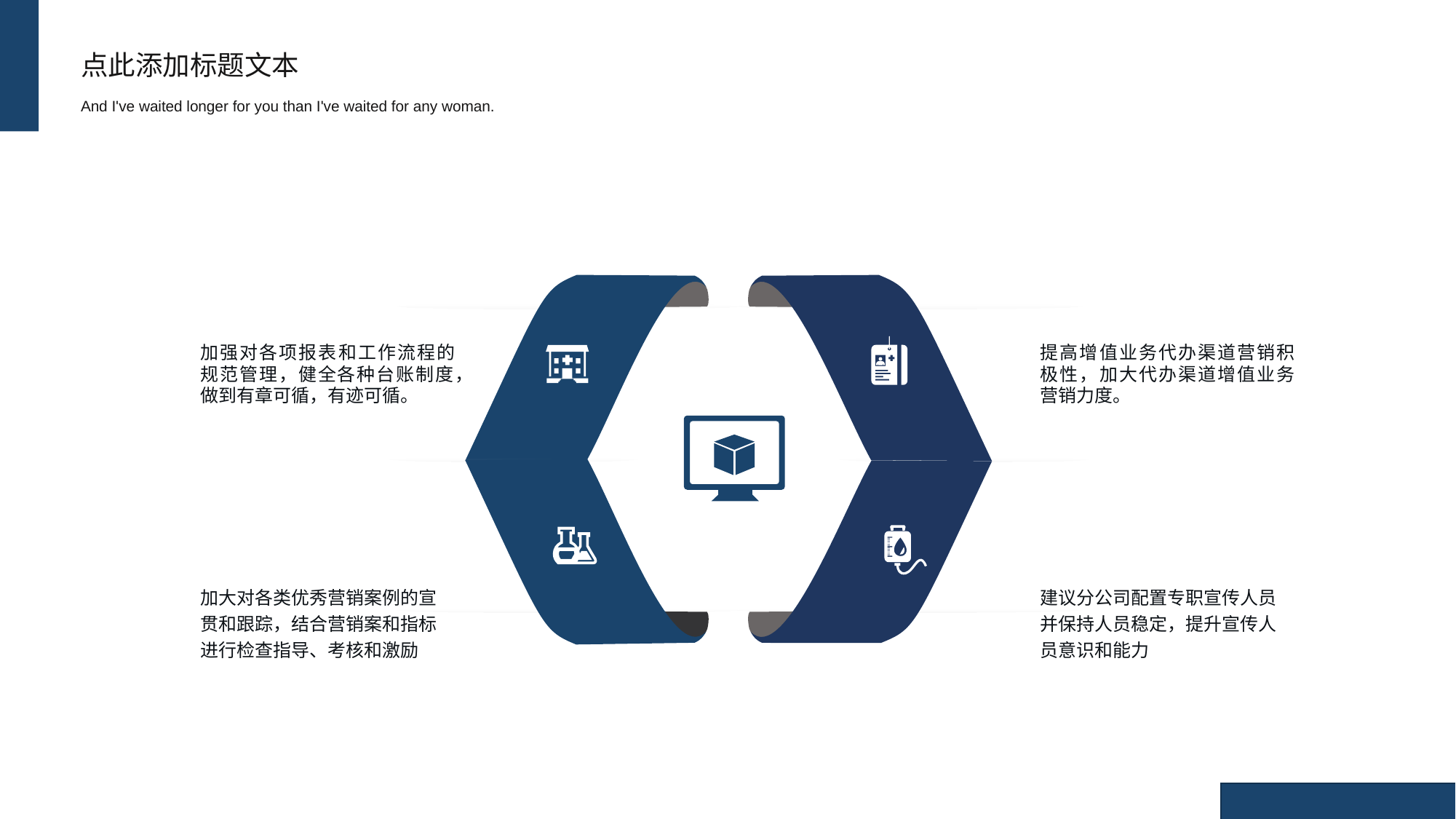

点此添加标题文本
And I've waited longer for you than I've waited for any woman.

加强对各项报表和工作流程的规范管理，健全各种台账制度，做到有章可循，有迹可循。
提高增值业务代办渠道营销积极性，加大代办渠道增值业务营销力度。

加大对各类优秀营销案例的宣贯和跟踪，结合营销案和指标进行检查指导、考核和激励
建议分公司配置专职宣传人员并保持人员稳定，提升宣传人员意识和能力